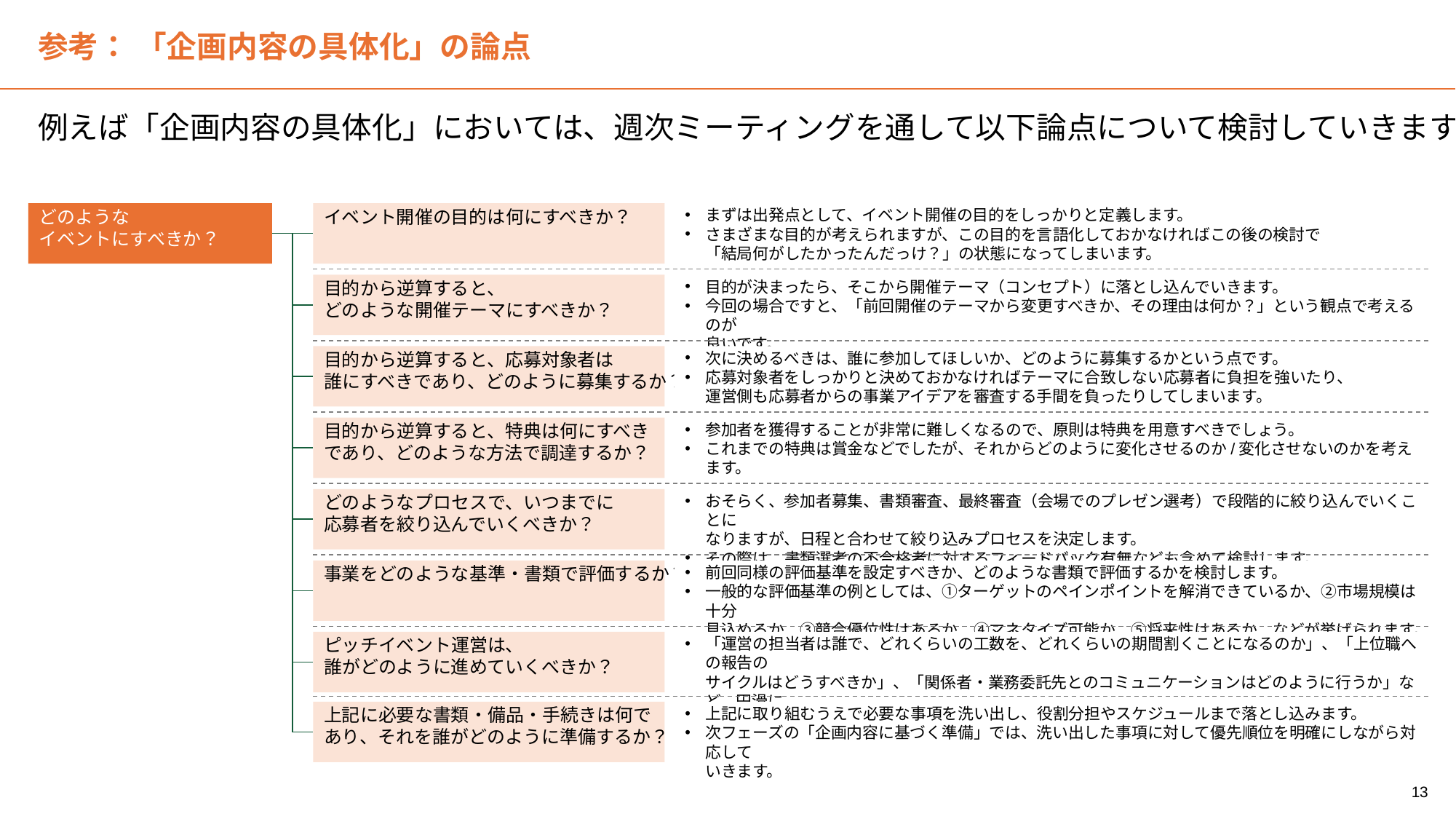

参考： 「企画内容の具体化」の論点
例えば「企画内容の具体化」においては、週次ミーティングを通して以下論点について検討していきます。
どのような
イベントにすべきか？
イベント開催の目的は何にすべきか？
まずは出発点として、イベント開催の目的をしっかりと定義します。
さまざまな目的が考えられますが、この目的を言語化しておかなければこの後の検討で
「結局何がしたかったんだっけ？」の状態になってしまいます。
目的から逆算すると、
どのような開催テーマにすべきか？
目的が決まったら、そこから開催テーマ（コンセプト）に落とし込んでいきます。
今回の場合ですと、「前回開催のテーマから変更すべきか、その理由は何か？」という観点で考えるのが
良いです。
目的から逆算すると、応募対象者は
誰にすべきであり、どのように募集するか？
次に決めるべきは、誰に参加してほしいか、どのように募集するかという点です。
応募対象者をしっかりと決めておかなければテーマに合致しない応募者に負担を強いたり、
運営側も応募者からの事業アイデアを審査する手間を負ったりしてしまいます。
目的から逆算すると、特典は何にすべき
であり、どのような方法で調達するか？
参加者を獲得することが非常に難しくなるので、原則は特典を用意すべきでしょう。
これまでの特典は賞金などでしたが、それからどのように変化させるのか/変化させないのかを考えます。
どのようなプロセスで、いつまでに
応募者を絞り込んでいくべきか？
おそらく、参加者募集、書類審査、最終審査（会場でのプレゼン選考）で段階的に絞り込んでいくことに
なりますが、日程と合わせて絞り込みプロセスを決定します。
その際は、書類選考の不合格者に対するフィードバック有無なども含めて検討します。
事業をどのような基準・書類で評価するか？
前回同様の評価基準を設定すべきか、どのような書類で評価するかを検討します。
一般的な評価基準の例としては、①ターゲットのペインポイントを解消できているか、②市場規模は十分
見込めるか、③競合優位性はあるか、④マネタイズ可能か、⑤将来性はあるか、などが挙げられます。
ピッチイベント運営は、
誰がどのように進めていくべきか？
「運営の担当者は誰で、どれくらいの工数を、どれくらいの期間割くことになるのか」、「上位職への報告の
サイクルはどうすべきか」、「関係者・業務委託先とのコミュニケーションはどのように行うか」など、円滑に
イベントを開催するための運営方法をしっかりと検討します。
上記に必要な書類・備品・手続きは何で
あり、それを誰がどのように準備するか？
上記に取り組むうえで必要な事項を洗い出し、役割分担やスケジュールまで落とし込みます。
次フェーズの「企画内容に基づく準備」では、洗い出した事項に対して優先順位を明確にしながら対応して
いきます。
13